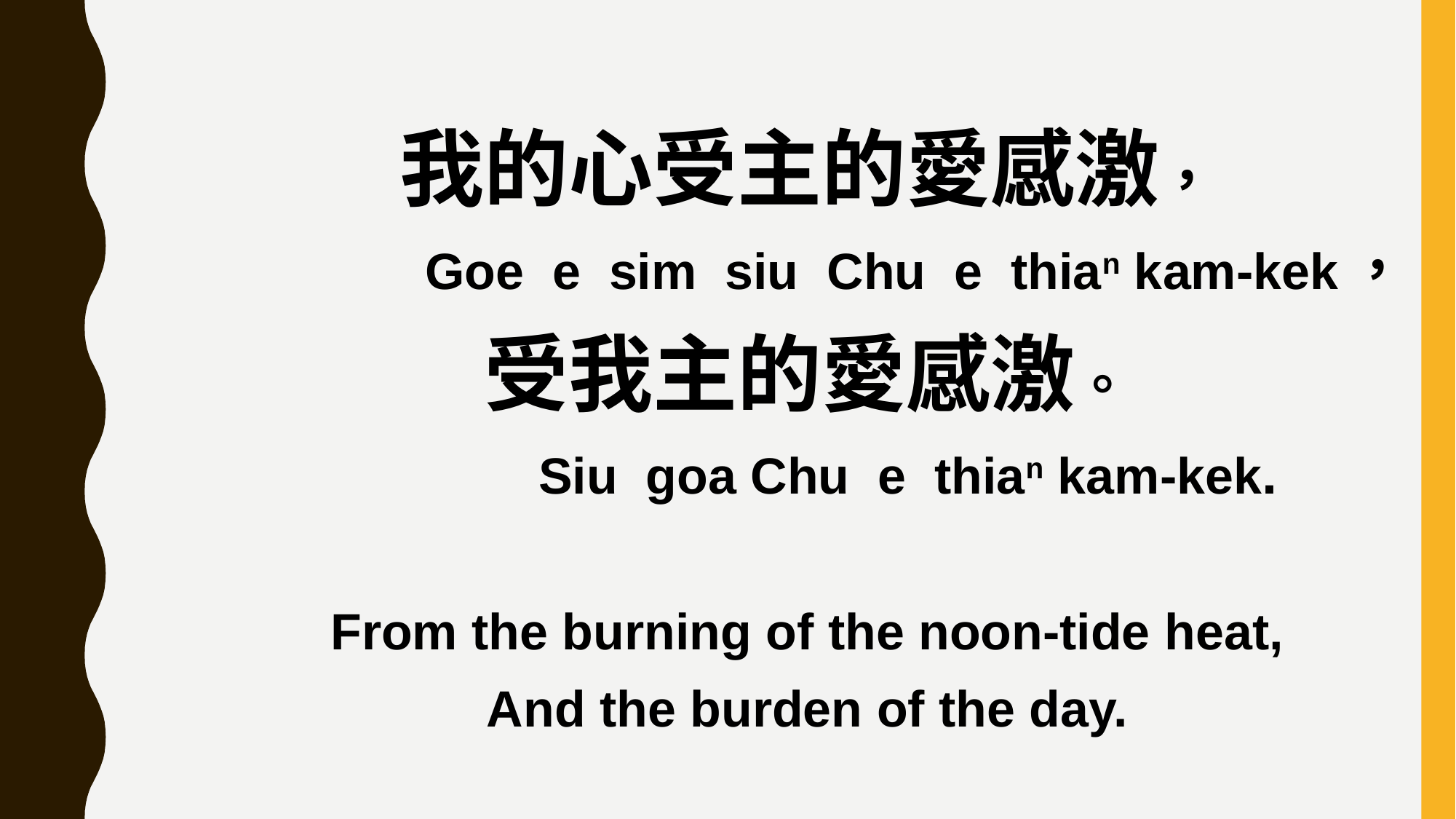

我的心受主的愛感激，
                Goe  e  sim  siu  Chu  e  thian kam-kek，
受我主的愛感激。
                        Siu  goa Chu  e  thian kam-kek.

From the burning of the noon-tide heat,
And the burden of the day.